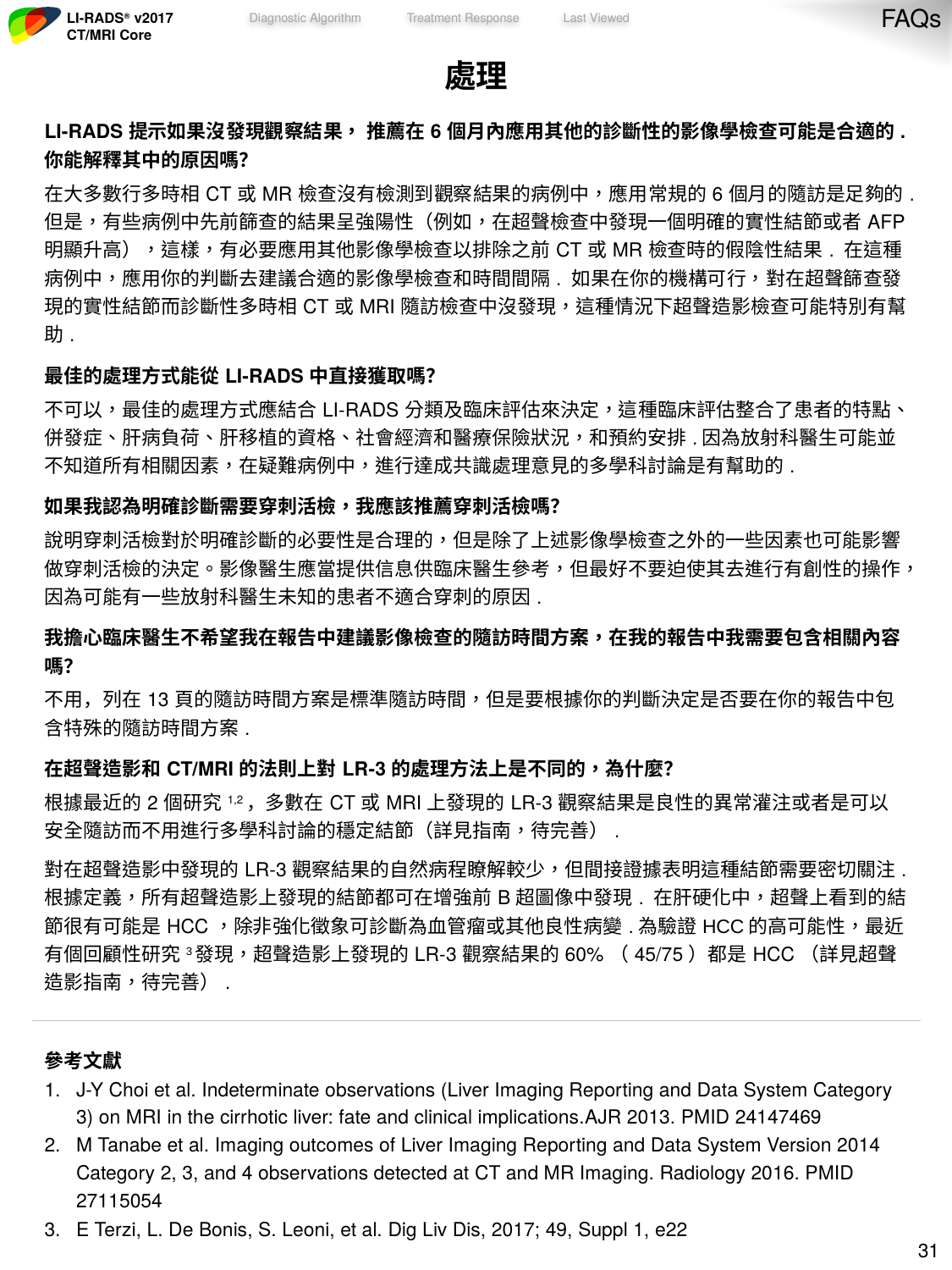

FAQs
| 處理 |
| --- |
| LI-RADS提示如果沒發現觀察結果， 推薦在6個月內應用其他的診斷性的影像學檢查可能是合適的.你能解釋其中的原因嗎？ 在大多數行多時相CT或MR檢查沒有檢測到觀察結果的病例中，應用常規的6個月的隨訪是足夠的.但是，有些病例中先前篩查的結果呈強陽性（例如，在超聲檢查中發現一個明確的實性結節或者AFP明顯升高），這樣，有必要應用其他影像學檢查以排除之前CT或MR檢查時的假陰性結果. 在這種病例中，應用你的判斷去建議合適的影像學檢查和時間間隔. 如果在你的機構可行，對在超聲篩查發現的實性結節而診斷性多時相CT或MRI隨訪檢查中沒發現，這種情況下超聲造影檢查可能特別有幫助. |
| 最佳的處理方式能從LI-RADS中直接獲取嗎？ 不可以，最佳的處理方式應結合LI-RADS分類及臨床評估來決定，這種臨床評估整合了患者的特點、併發症、肝病負荷、肝移植的資格、社會經濟和醫療保險狀況，和預約安排.因為放射科醫生可能並不知道所有相關因素，在疑難病例中，進行達成共識處理意見的多學科討論是有幫助的. |
| 如果我認為明確診斷需要穿刺活檢，我應該推薦穿刺活檢嗎？ 說明穿刺活檢對於明確診斷的必要性是合理的，但是除了上述影像學檢查之外的一些因素也可能影響做穿刺活檢的決定。影像醫生應當提供信息供臨床醫生參考，但最好不要迫使其去進行有創性的操作，因為可能有一些放射科醫生未知的患者不適合穿刺的原因. |
| 我擔心臨床醫生不希望我在報告中建議影像檢查的隨訪時間方案，在我的報告中我需要包含相關內容嗎？ 不用，列在13頁的隨訪時間方案是標準隨訪時間，但是要根據你的判斷決定是否要在你的報告中包含特殊的隨訪時間方案. |
| 在超聲造影和CT/MRI的法則上對LR-3的處理方法上是不同的，為什麼？ 根據最近的2個研究1,2，多數在CT或MRI上發現的LR-3觀察結果是良性的異常灌注或者是可以安全隨訪而不用進行多學科討論的穩定結節（詳見指南，待完善）. 對在超聲造影中發現的LR-3觀察結果的自然病程瞭解較少，但間接證據表明這種結節需要密切關注. 根據定義，所有超聲造影上發現的結節都可在增強前B超圖像中發現. 在肝硬化中，超聲上看到的結節很有可能是HCC，除非強化徵象可診斷為血管瘤或其他良性病變.為驗證HCC的高可能性，最近有個回顧性研究3發現，超聲造影上發現的LR-3觀察結果的60%（45/75）都是HCC（詳見超聲造影指南，待完善）. |
| 參考文獻 J-Y Choi et al. Indeterminate observations (Liver Imaging Reporting and Data System Category 3) on MRI in the cirrhotic liver: fate and clinical implications.AJR 2013. PMID 24147469 M Tanabe et al. Imaging outcomes of Liver Imaging Reporting and Data System Version 2014 Category 2, 3, and 4 observations detected at CT and MR Imaging. Radiology 2016. PMID 27115054 E Terzi, L. De Bonis, S. Leoni, et al. Dig Liv Dis, 2017; 49, Suppl 1, e22 |
31